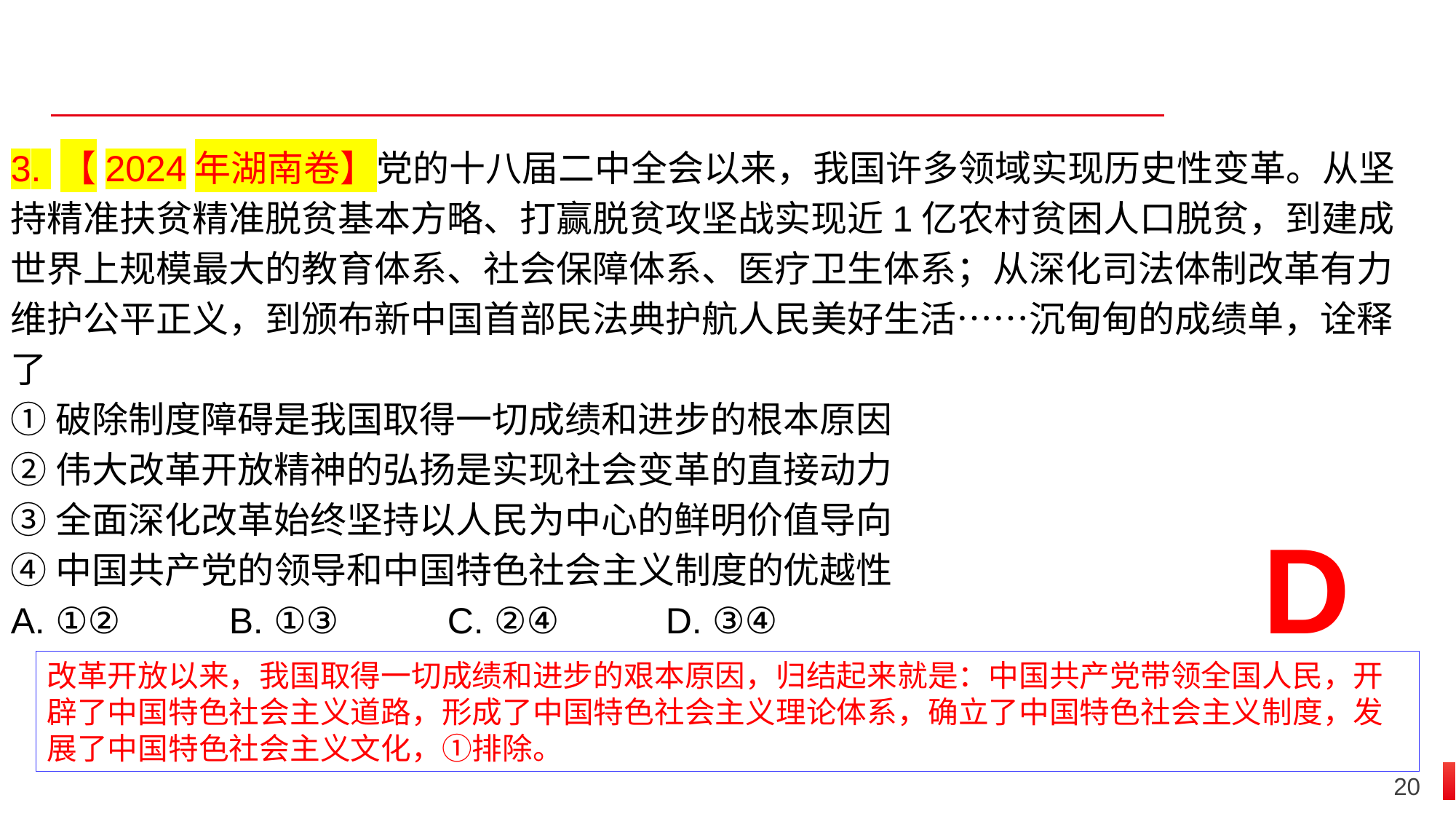

3. 【2024年湖南卷】党的十八届二中全会以来，我国许多领域实现历史性变革。从坚持精准扶贫精准脱贫基本方略、打赢脱贫攻坚战实现近1亿农村贫困人口脱贫，到建成世界上规模最大的教育体系、社会保障体系、医疗卫生体系；从深化司法体制改革有力维护公平正义，到颁布新中国首部民法典护航人民美好生活……沉甸甸的成绩单，诠释了
①破除制度障碍是我国取得一切成绩和进步的根本原因
②伟大改革开放精神的弘扬是实现社会变革的直接动力
③全面深化改革始终坚持以人民为中心的鲜明价值导向
④中国共产党的领导和中国特色社会主义制度的优越性
A. ①②	B. ①③	C. ②④	D. ③④

D
改革开放以来，我国取得一切成绩和进步的艰本原因，归结起来就是：中国共产党带领全国人民，开辟了中国特色社会主义道路，形成了中国特色社会主义理论体系，确立了中国特色社会主义制度，发展了中国特色社会主义文化，①排除。